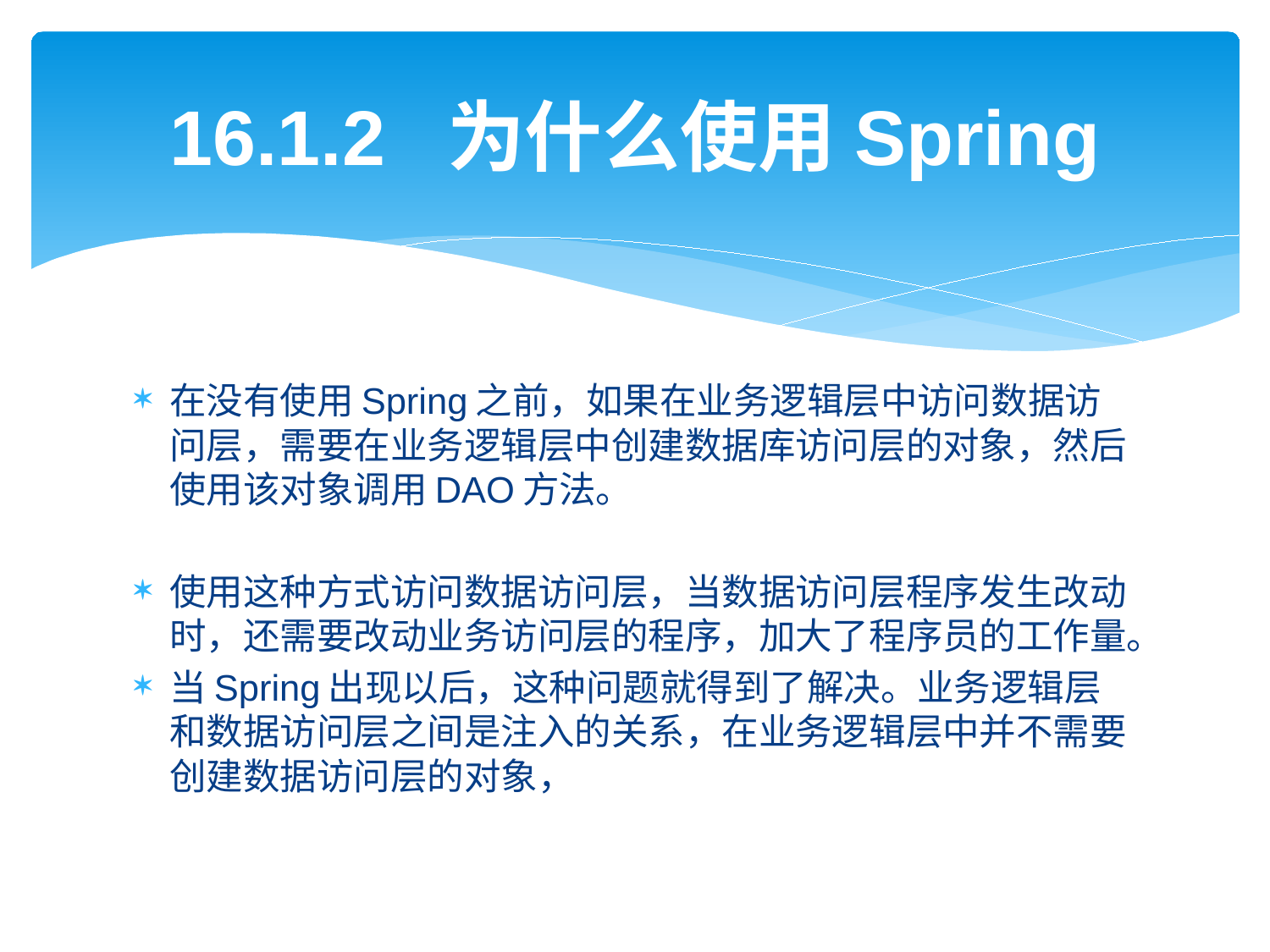

# 16.1.2  为什么使用Spring
在没有使用Spring之前，如果在业务逻辑层中访问数据访问层，需要在业务逻辑层中创建数据库访问层的对象，然后使用该对象调用DAO方法。

使用这种方式访问数据访问层，当数据访问层程序发生改动时，还需要改动业务访问层的程序，加大了程序员的工作量。
当Spring出现以后，这种问题就得到了解决。业务逻辑层和数据访问层之间是注入的关系，在业务逻辑层中并不需要创建数据访问层的对象，